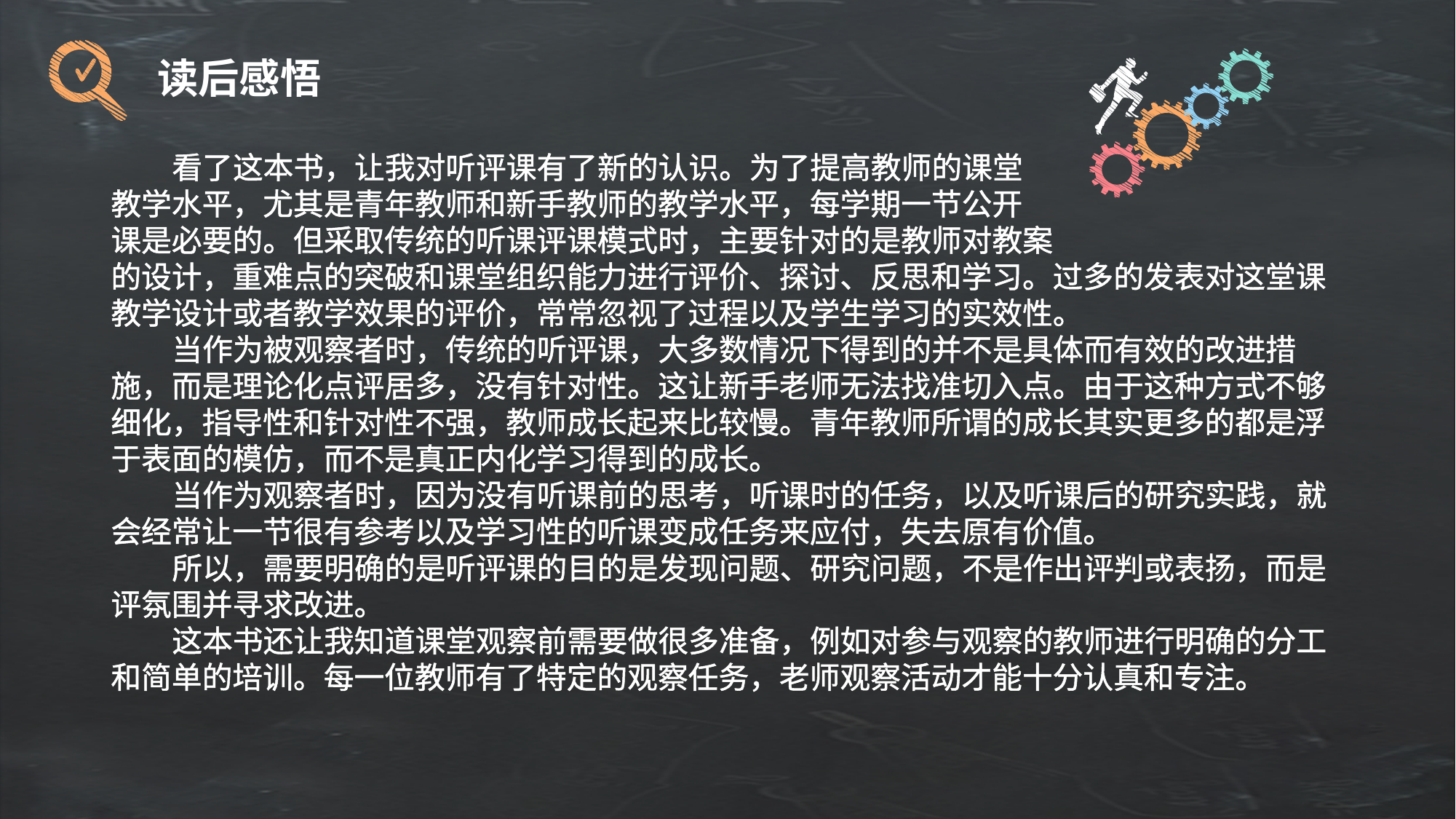

读后感悟

        看了这本书，让我对听评课有了新的认识。为了提高教师的课堂
教学水平，尤其是青年教师和新手教师的教学水平，每学期一节公开
课是必要的。但采取传统的听课评课模式时，主要针对的是教师对教案
的设计，重难点的突破和课堂组织能力进行评价、探讨、反思和学习。过多的发表对这堂课教学设计或者教学效果的评价，常常忽视了过程以及学生学习的实效性。
        当作为被观察者时，传统的听评课，大多数情况下得到的并不是具体而有效的改进措施，而是理论化点评居多，没有针对性。这让新手老师无法找准切入点。由于这种方式不够细化，指导性和针对性不强，教师成长起来比较慢。青年教师所谓的成长其实更多的都是浮于表面的模仿，而不是真正内化学习得到的成长。
        当作为观察者时，因为没有听课前的思考，听课时的任务，以及听课后的研究实践，就会经常让一节很有参考以及学习性的听课变成任务来应付，失去原有价值。
        所以，需要明确的是听评课的目的是发现问题、研究问题，不是作出评判或表扬，而是评氛围并寻求改进。
        这本书还让我知道课堂观察前需要做很多准备，例如对参与观察的教师进行明确的分工和简单的培训。每一位教师有了特定的观察任务，老师观察活动才能十分认真和专注。